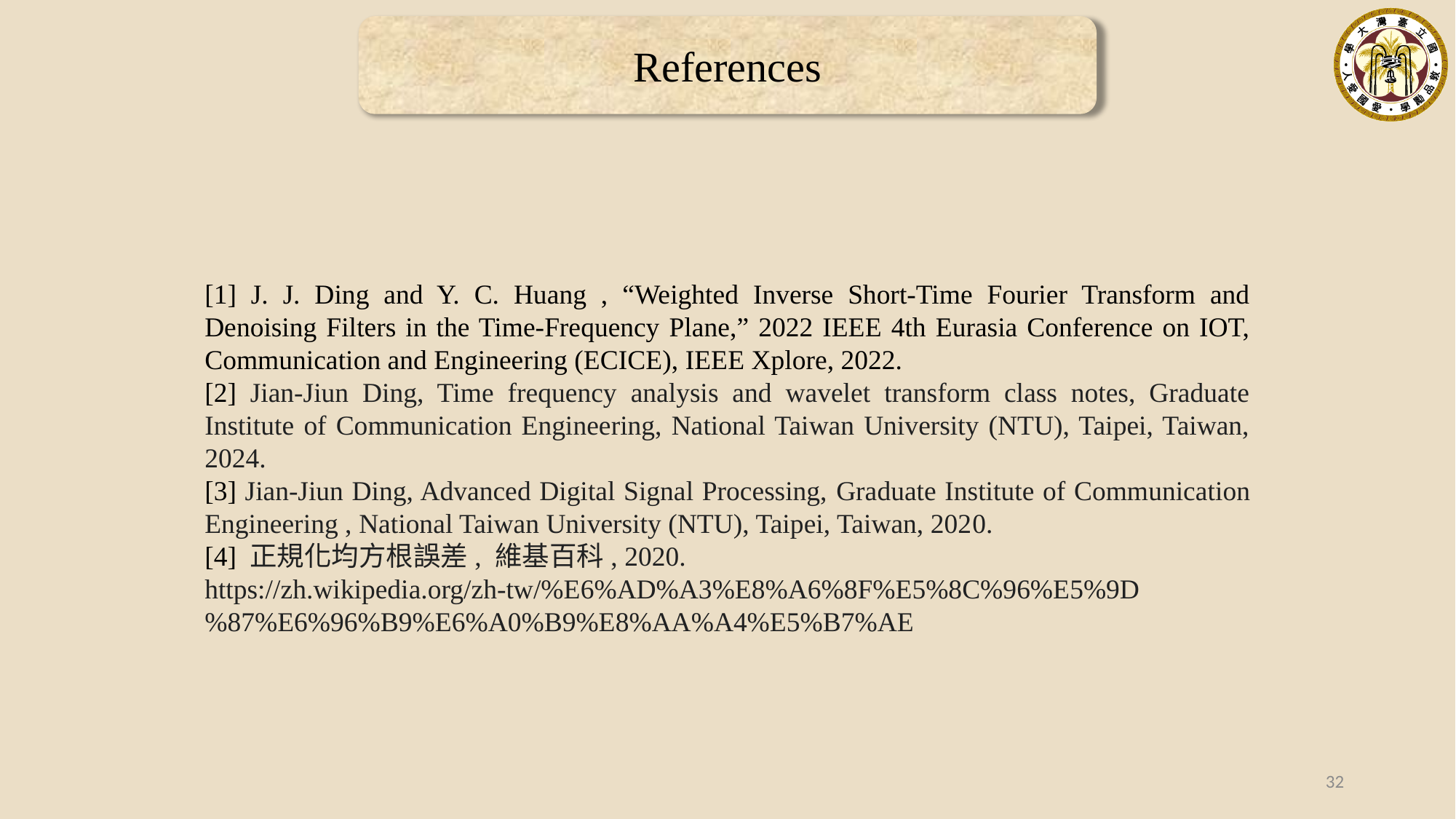

References
[1] J. J. Ding and Y. C. Huang , “Weighted Inverse Short-Time Fourier Transform and Denoising Filters in the Time-Frequency Plane,” 2022 IEEE 4th Eurasia Conference on IOT, Communication and Engineering (ECICE), IEEE Xplore, 2022.
[2] Jian-Jiun Ding, Time frequency analysis and wavelet transform class notes, Graduate Institute of Communication Engineering, National Taiwan University (NTU), Taipei, Taiwan, 2024.
[3] Jian-Jiun Ding, Advanced Digital Signal Processing, Graduate Institute of Communication Engineering , National Taiwan University (NTU), Taipei, Taiwan, 2020.
[4] 正規化均方根誤差, 維基百科, 2020.
https://zh.wikipedia.org/zh-tw/%E6%AD%A3%E8%A6%8F%E5%8C%96%E5%9D%87%E6%96%B9%E6%A0%B9%E8%AA%A4%E5%B7%AE
32